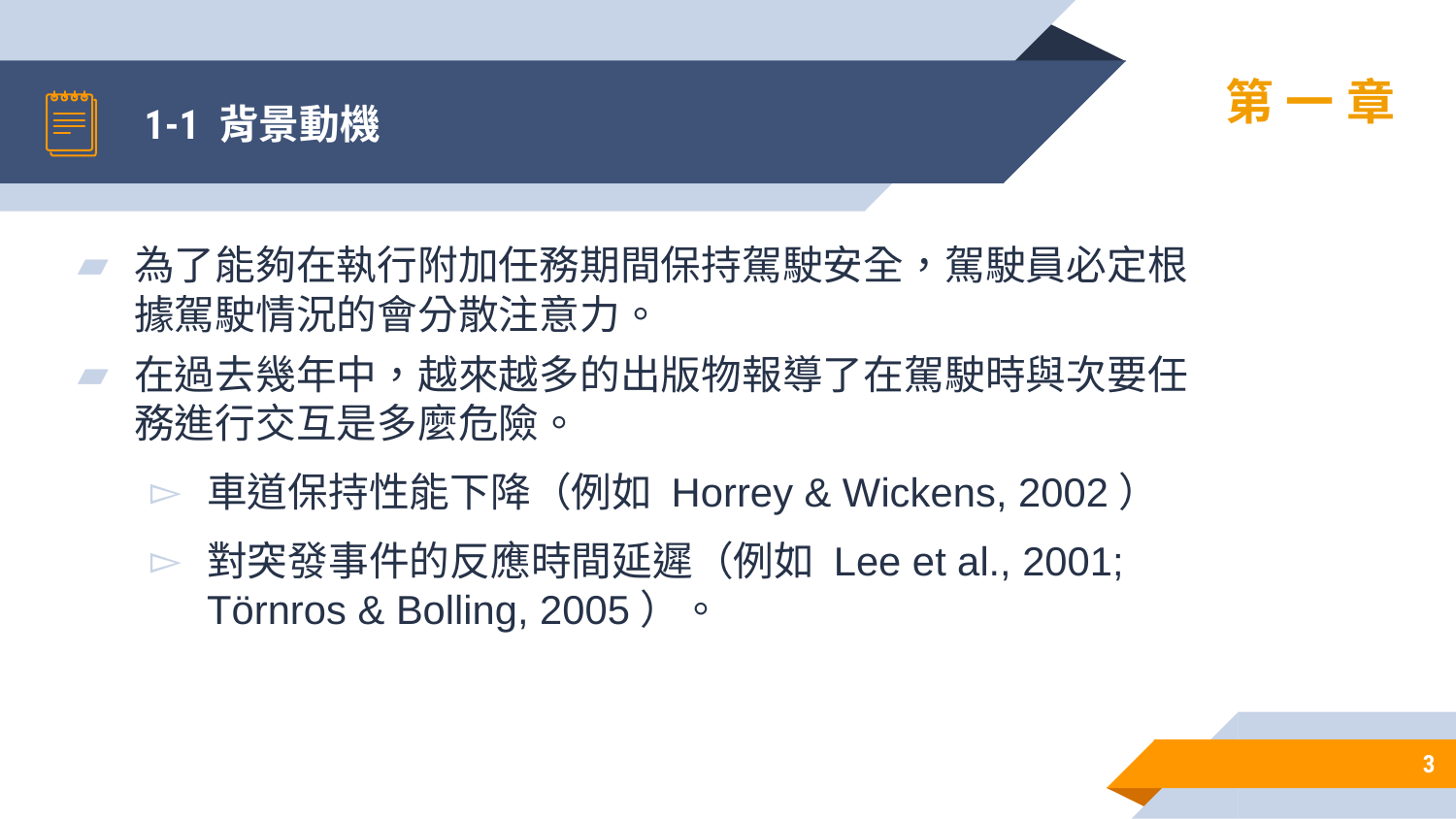

# 1-1 背景動機
第一章

為了能夠在執行附加任務期間保持駕駛安全，駕駛員必定根據駕駛情況的會分散注意力。
在過去幾年中，越來越多的出版物報導了在駕駛時與次要任務進行交互是多麼危險。
車道保持性能下降（例如 Horrey & Wickens, 2002）
對突發事件的反應時間延遲（例如 Lee et al., 2001; Törnros & Bolling, 2005）。
3